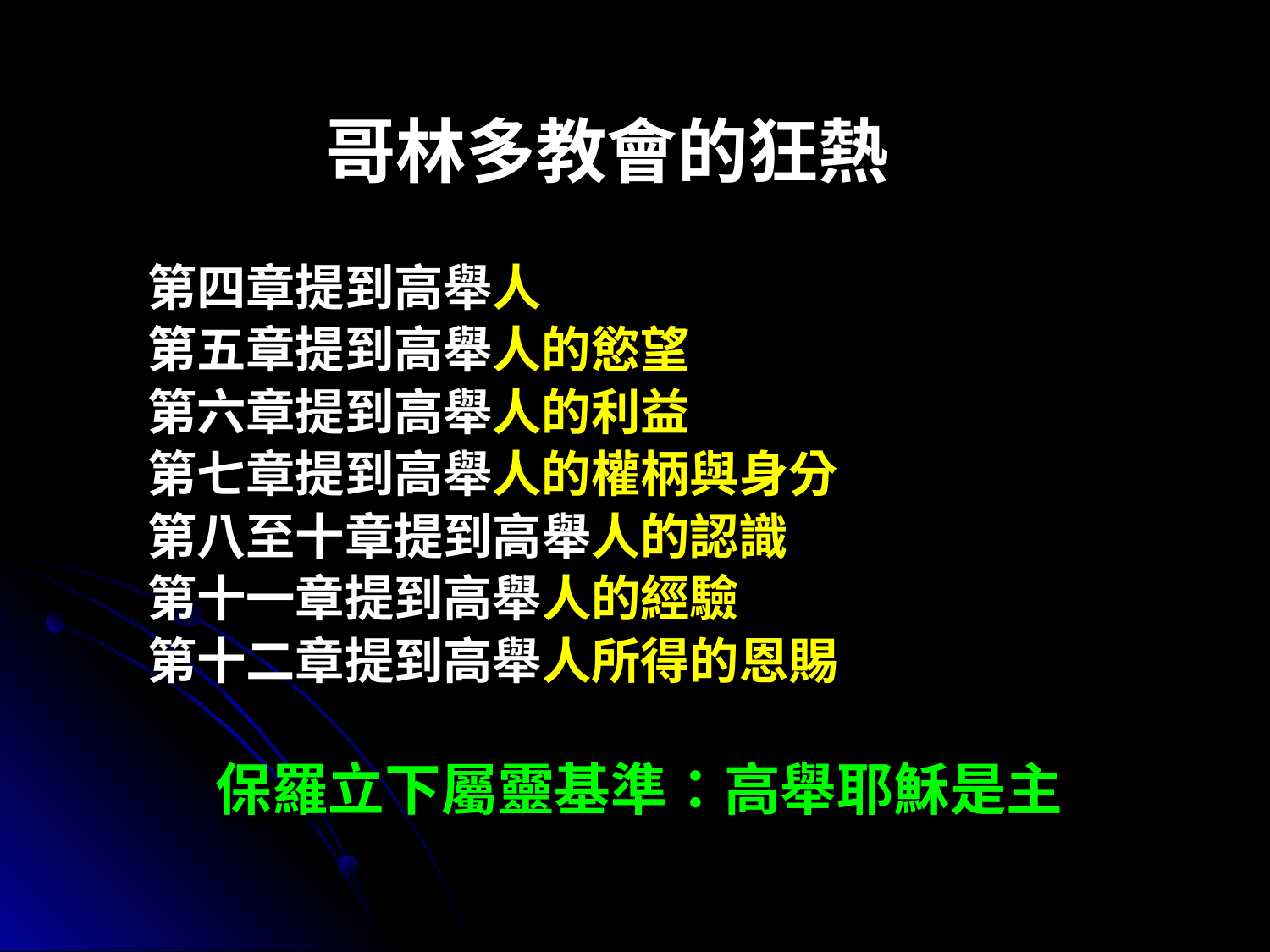

哥林多教會的狂熱

第四章提到高舉人
第五章提到高舉人的慾望
第六章提到高舉人的利益
第七章提到高舉人的權柄與身分
第八至十章提到高舉人的認識
第十一章提到高舉人的經驗
第十二章提到高舉人所得的恩賜

     保羅立下屬靈基準：高舉耶穌是主